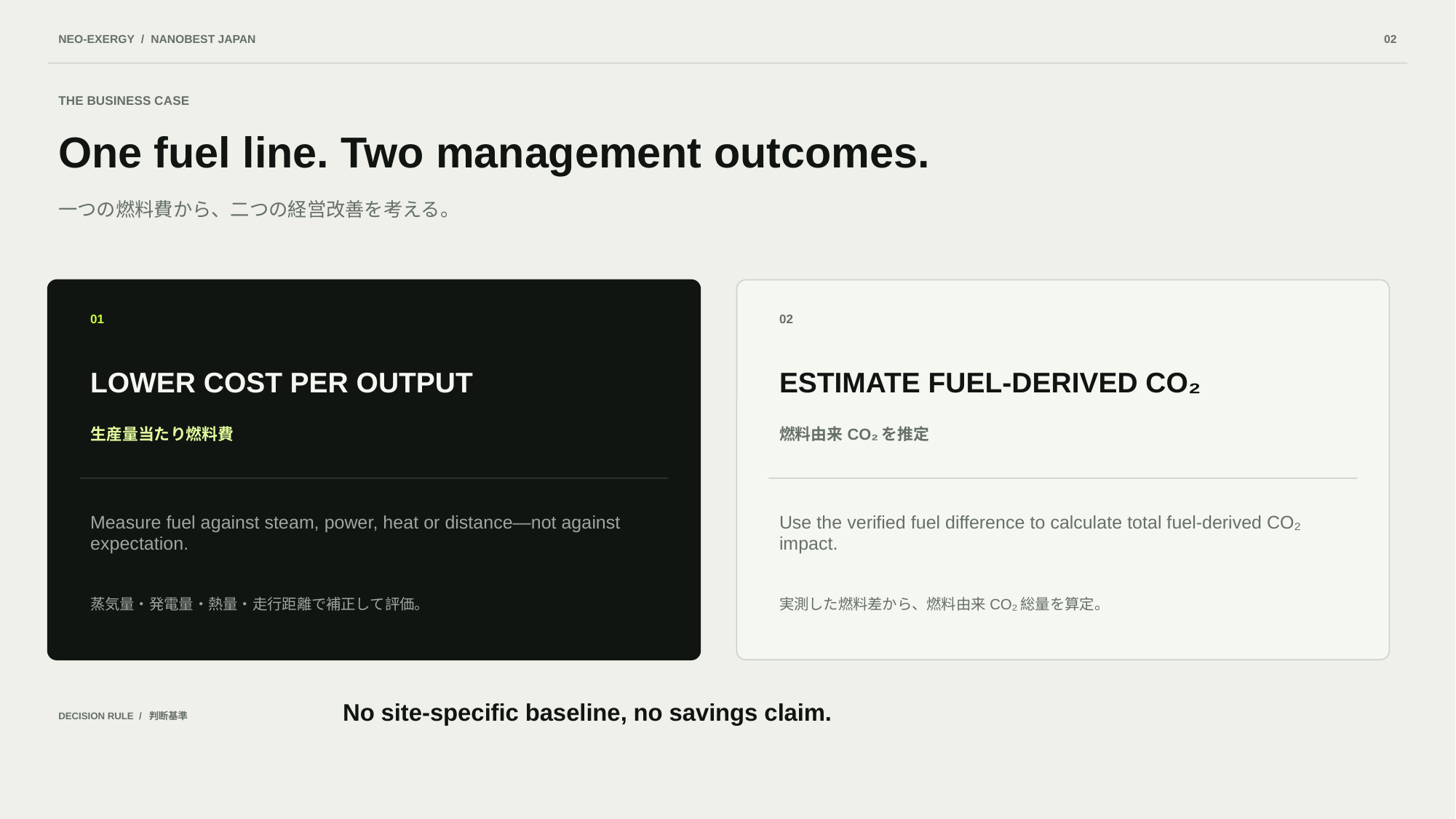

NEO-EXERGY  /  NANOBEST JAPAN
02

THE BUSINESS CASE
One fuel line. Two management outcomes.
一つの燃料費から、二つの経営改善を考える。

01
02
LOWER COST PER OUTPUT
ESTIMATE FUEL-DERIVED CO₂
生産量当たり燃料費
燃料由来CO₂を推定

Measure fuel against steam, power, heat or distance—not against expectation.
Use the verified fuel difference to calculate total fuel-derived CO₂ impact.
蒸気量・発電量・熱量・走行距離で補正して評価。
実測した燃料差から、燃料由来CO₂総量を算定。
No site-specific baseline, no savings claim.
DECISION RULE  /  判断基準